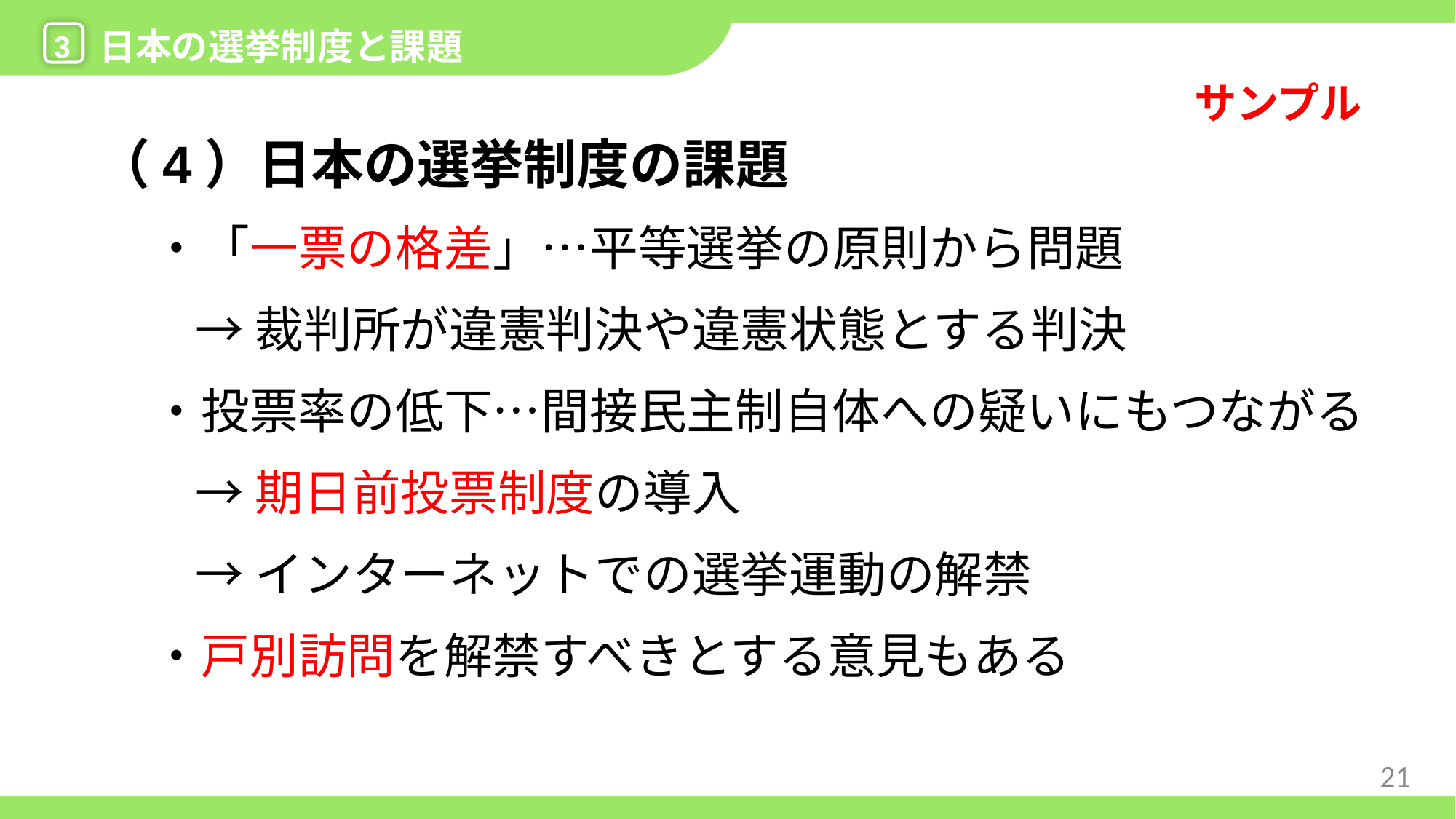

3
日本の選挙制度と課題
（4）日本の選挙制度の課題
・「一票の格差」…平等選挙の原則から問題
→裁判所が違憲判決や違憲状態とする判決
・投票率の低下…間接民主制自体への疑いにもつながる
→期日前投票制度の導入
→インターネットでの選挙運動の解禁
・戸別訪問を解禁すべきとする意見もある